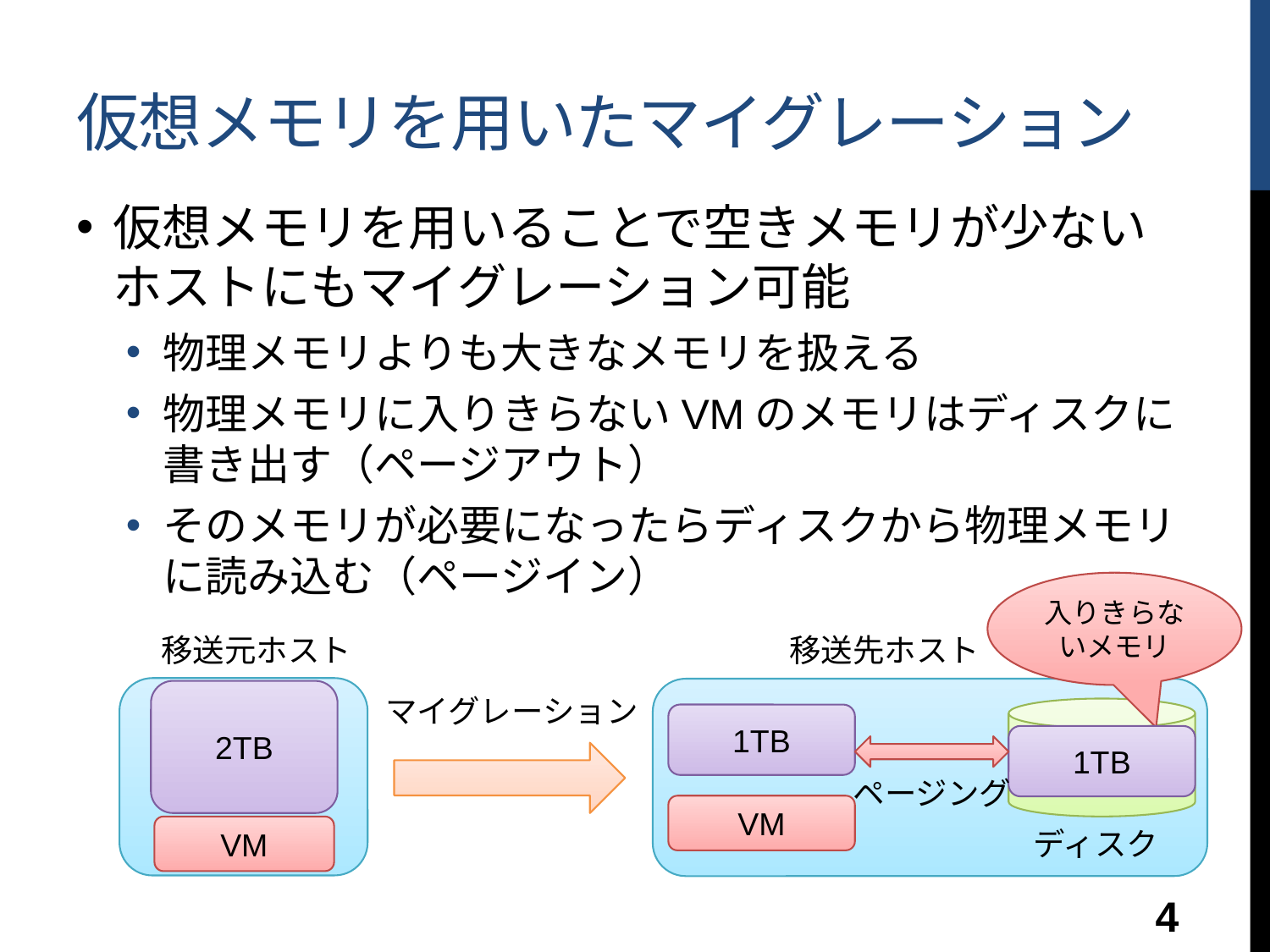

# 仮想メモリを用いたマイグレーション
仮想メモリを用いることで空きメモリが少ないホストにもマイグレーション可能
物理メモリよりも大きなメモリを扱える
物理メモリに入りきらないVMのメモリはディスクに書き出す（ページアウト）
そのメモリが必要になったらディスクから物理メモリに読み込む（ページイン）
入りきらないメモリ
移送元ホスト
移送先ホスト

2TB
マイグレーション

1TB

VM
VM
ディスク
1TB

ページング
4